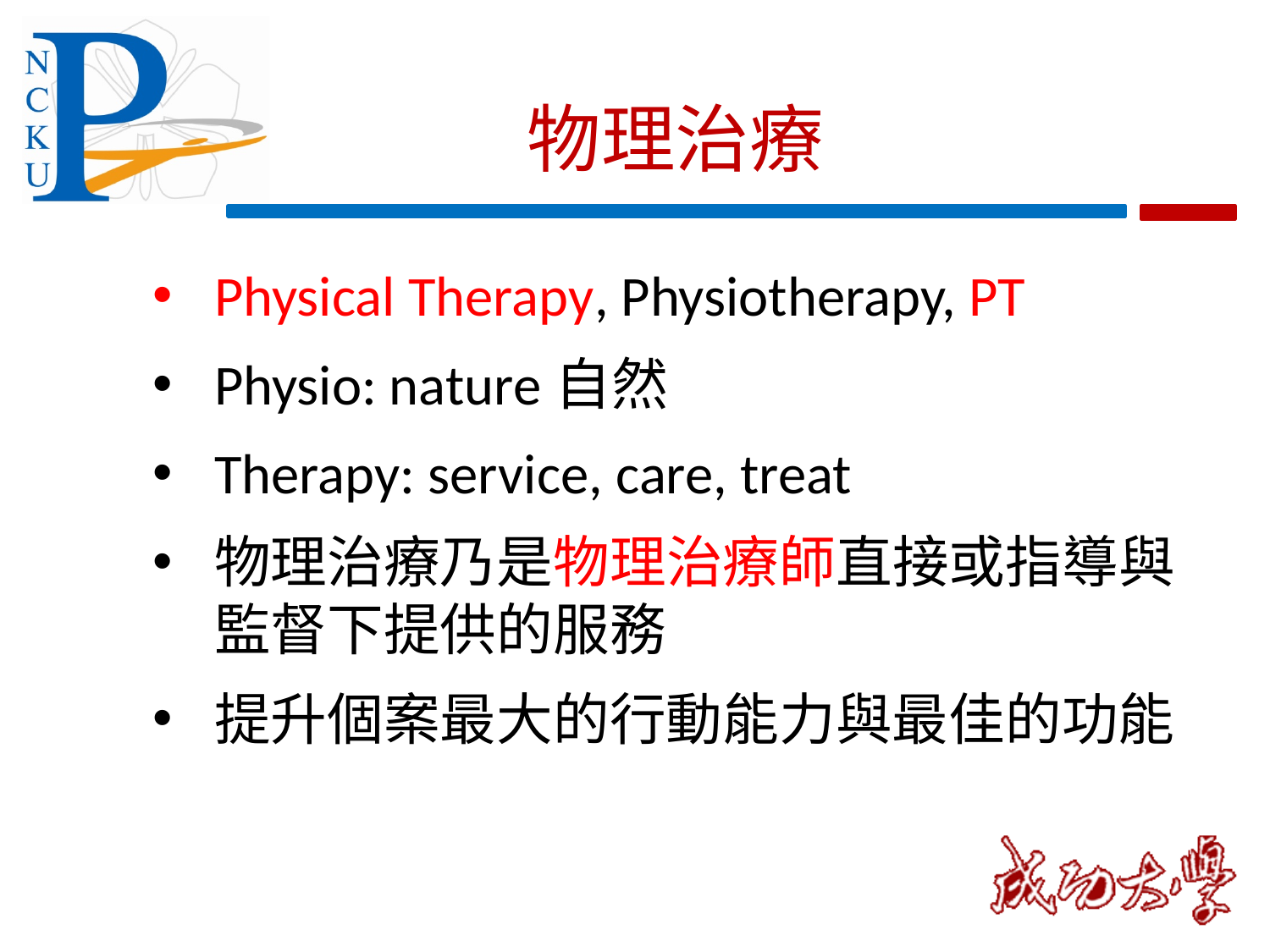

# 物理治療
Physical Therapy, Physiotherapy, PT
Physio: nature自然
Therapy: service, care, treat
物理治療乃是物理治療師直接或指導與監督下提供的服務
提升個案最大的行動能力與最佳的功能